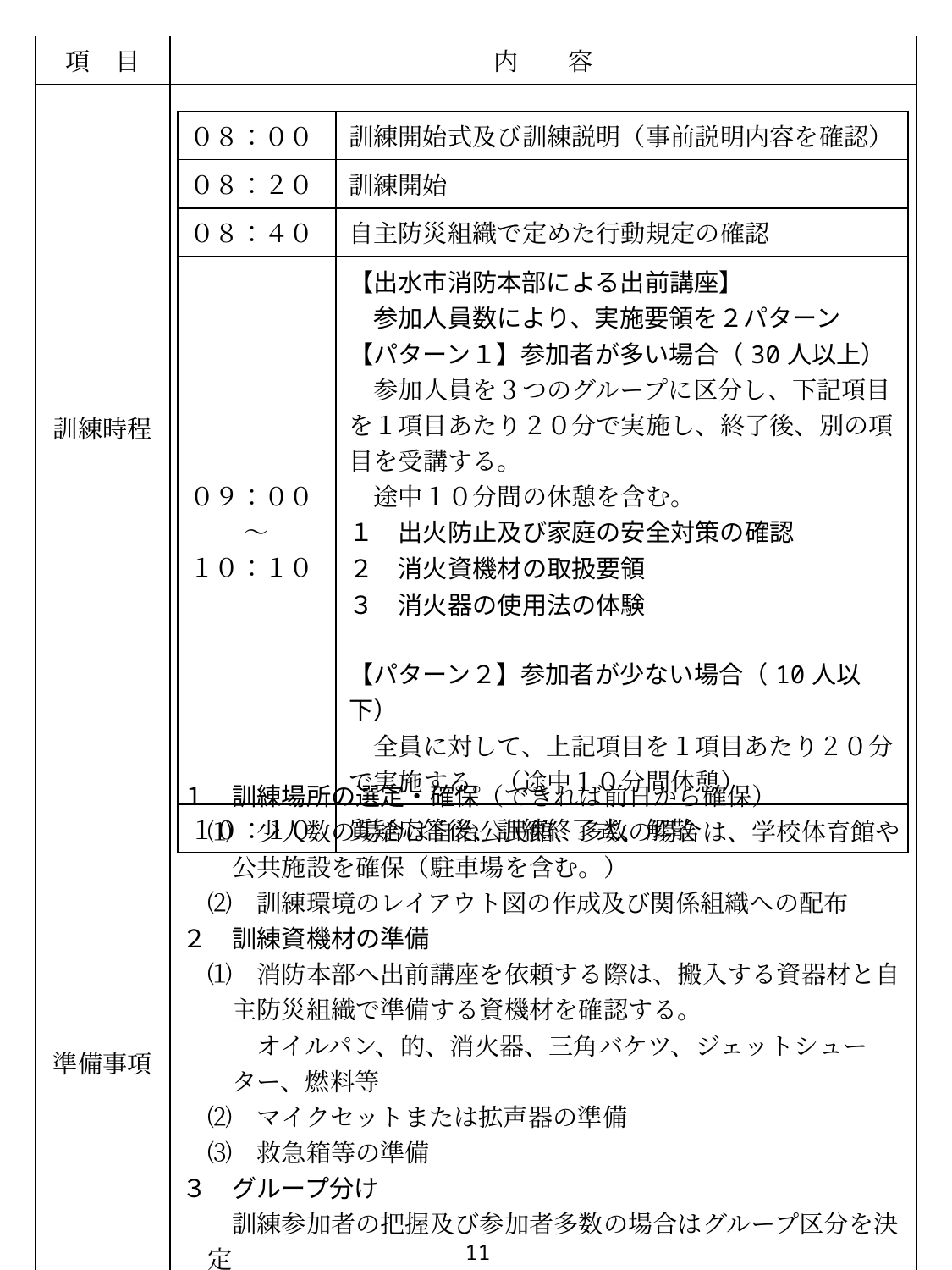

| 項　目 | 内　　容 |
| --- | --- |
| 訓練時程 |  |
| 準備事項 | １　訓練場所の選定・確保（できれば前日から確保） 　⑴　少人数の場合は自治公民館、多数の場合は、学校体育館や 　　公共施設を確保（駐車場を含む。） 　⑵　訓練環境のレイアウト図の作成及び関係組織への配布 ２　訓練資機材の準備 　⑴　消防本部へ出前講座を依頼する際は、搬入する資器材と自 　　主防災組織で準備する資機材を確認する。 　　　オイルパン、的、消火器、三角バケツ、ジェットシュー 　　ター、燃料等 　⑵　マイクセットまたは拡声器の準備 　⑶　救急箱等の準備 ３　グループ分け 　　訓練参加者の把握及び参加者多数の場合はグループ区分を決 　定 ４　前日１６：００頃　訓練場所での資機材等の配置後、点検 ５　前日夕方と当日朝　訓練に関する自治会放送 |
| ０８：００ | 訓練開始式及び訓練説明（事前説明内容を確認） |
| --- | --- |
| ０８：２０ | 訓練開始 |
| ０８：４０ | 自主防災組織で定めた行動規定の確認 |
| ０９：００ ～ １０：１０ | 【出水市消防本部による出前講座】 　参加人員数により、実施要領を２パターン 【パターン１】参加者が多い場合（30人以上） 　参加人員を３つのグループに区分し、下記項目を１項目あたり２０分で実施し、終了後、別の項目を受講する。 　途中１０分間の休憩を含む。 １　出火防止及び家庭の安全対策の確認 ２　消火資機材の取扱要領 ３　消火器の使用法の体験 【パターン２】参加者が少ない場合（10人以下） 　全員に対して、上記項目を１項目あたり２０分で実施する。（途中１０分間休憩） |
| １０：１０ | 質疑応答後、訓練終了式、解散 |
11